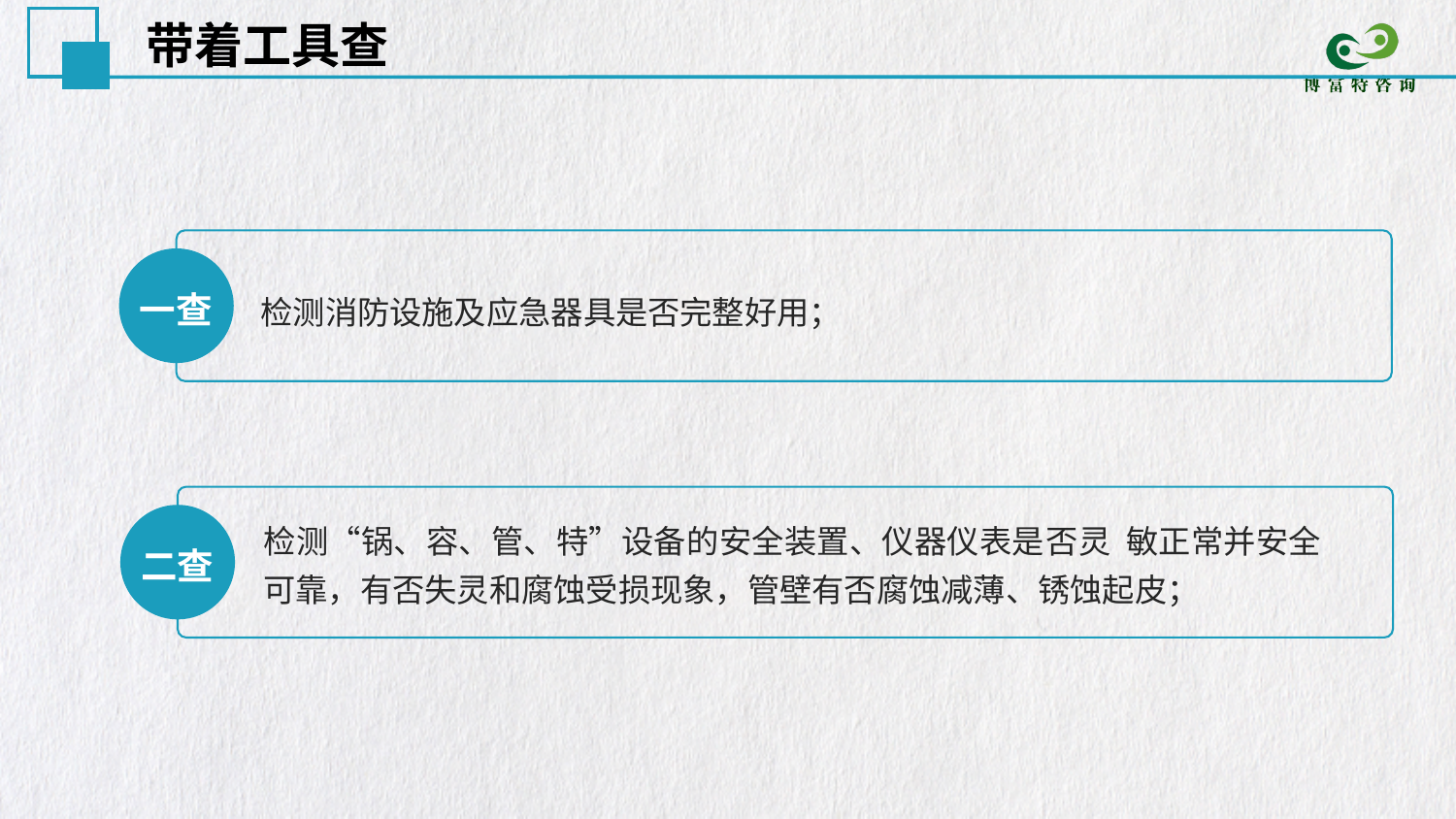

带着工具查

一查
检测消防设施及应急器具是否完整好用；

检测“锅、容、管、特”设备的安全装置、仪器仪表是否灵  敏正常并安全可靠，有否失灵和腐蚀受损现象，管壁有否腐蚀减薄、锈蚀起皮；

二查